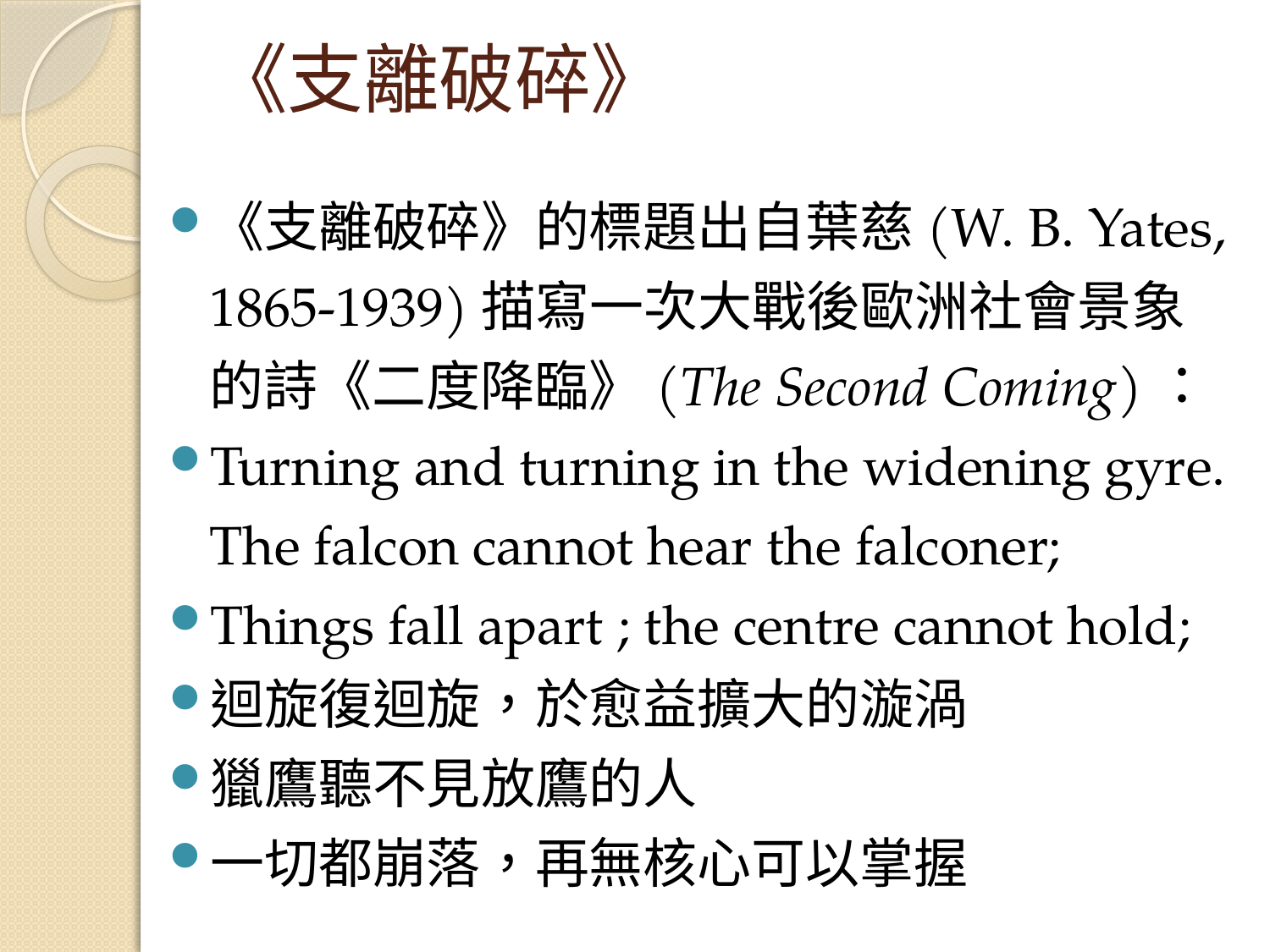

# 《支離破碎》
《支離破碎》的標題出自葉慈(W. B. Yates, 1865-1939)描寫一次大戰後歐洲社會景象的詩《二度降臨》(The Second Coming)：
Turning and turning in the widening gyre. The falcon cannot hear the falconer;
Things fall apart ; the centre cannot hold;
迴旋復迴旋，於愈益擴大的漩渦
獵鷹聽不見放鷹的人
一切都崩落，再無核心可以掌握